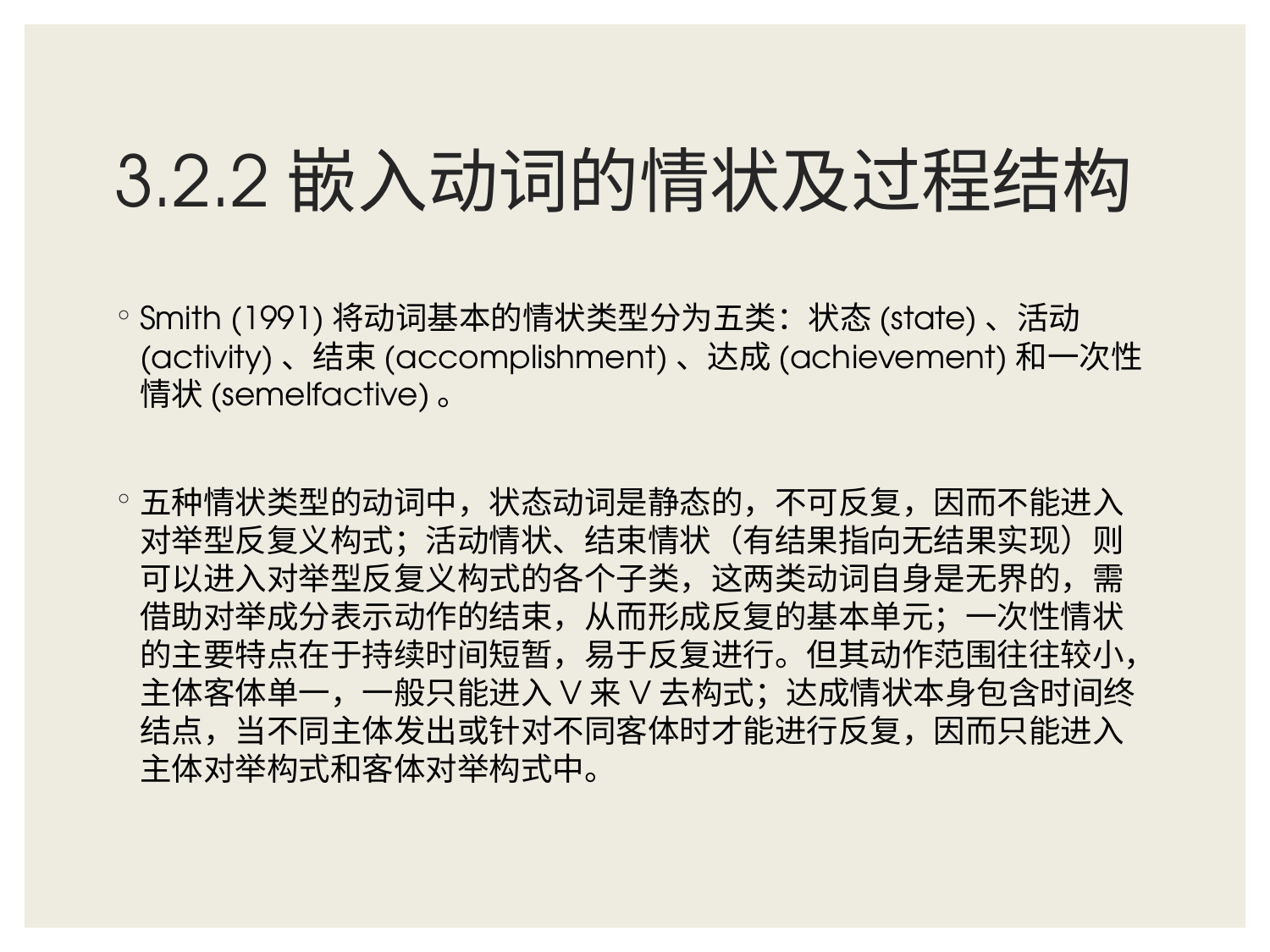

# 3.2.2嵌入动词的情状及过程结构
Smith (1991)将动词基本的情状类型分为五类：状态(state)、活动(activity)、结束(accomplishment)、达成(achievement)和一次性情状(semelfactive)。

五种情状类型的动词中，状态动词是静态的，不可反复，因而不能进入对举型反复义构式；活动情状、结束情状（有结果指向无结果实现）则可以进入对举型反复义构式的各个子类，这两类动词自身是无界的，需借助对举成分表示动作的结束，从而形成反复的基本单元；一次性情状的主要特点在于持续时间短暂，易于反复进行。但其动作范围往往较小，主体客体单一，一般只能进入V来V去构式；达成情状本身包含时间终结点，当不同主体发出或针对不同客体时才能进行反复，因而只能进入主体对举构式和客体对举构式中。